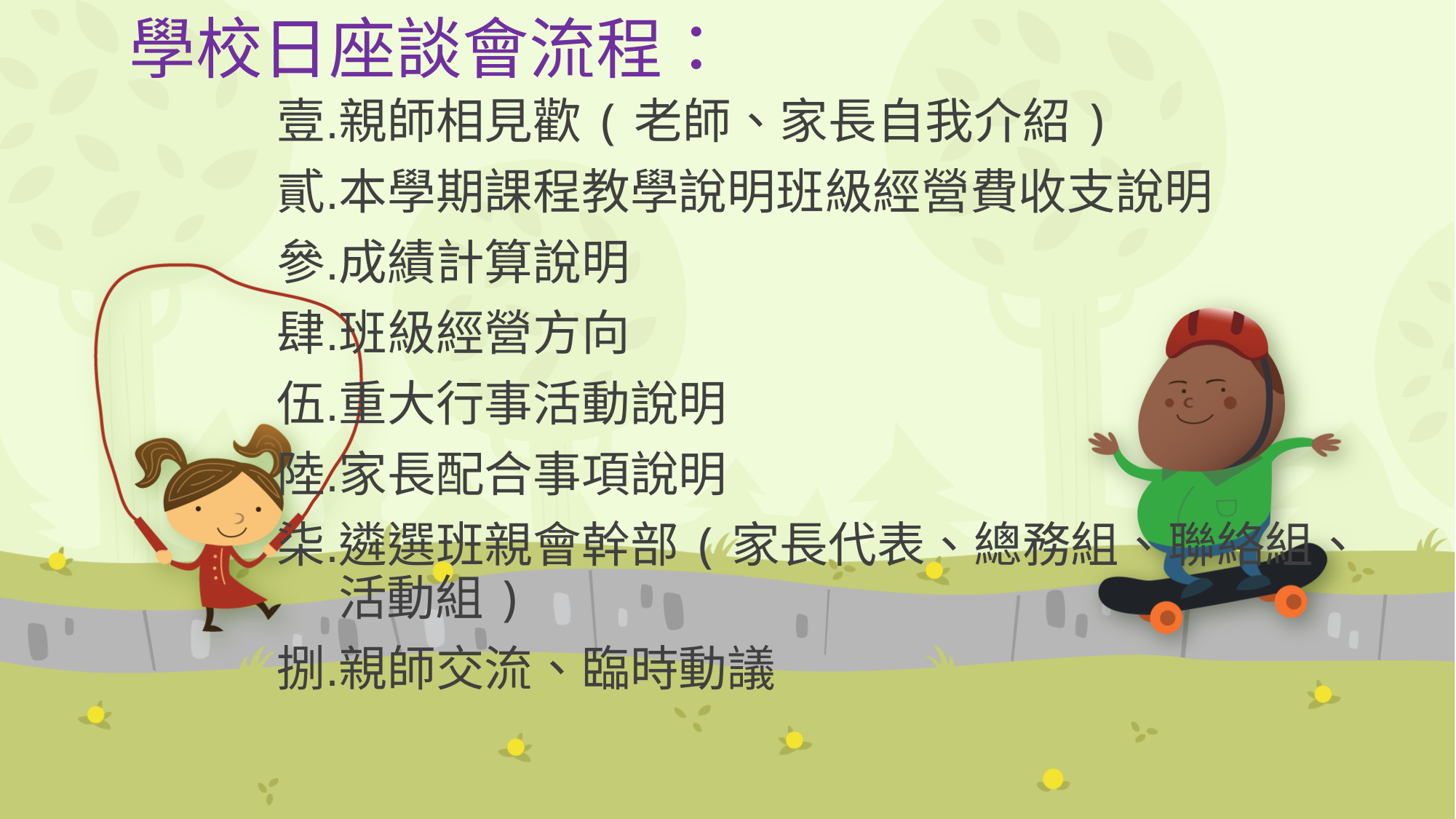

# 學校日座談會流程：
親師相見歡(老師、家長自我介紹)
本學期課程教學說明班級經營費收支說明
成績計算說明
班級經營方向
重大行事活動說明
家長配合事項說明
遴選班親會幹部(家長代表、總務組、聯絡組、活動組)
親師交流、臨時動議